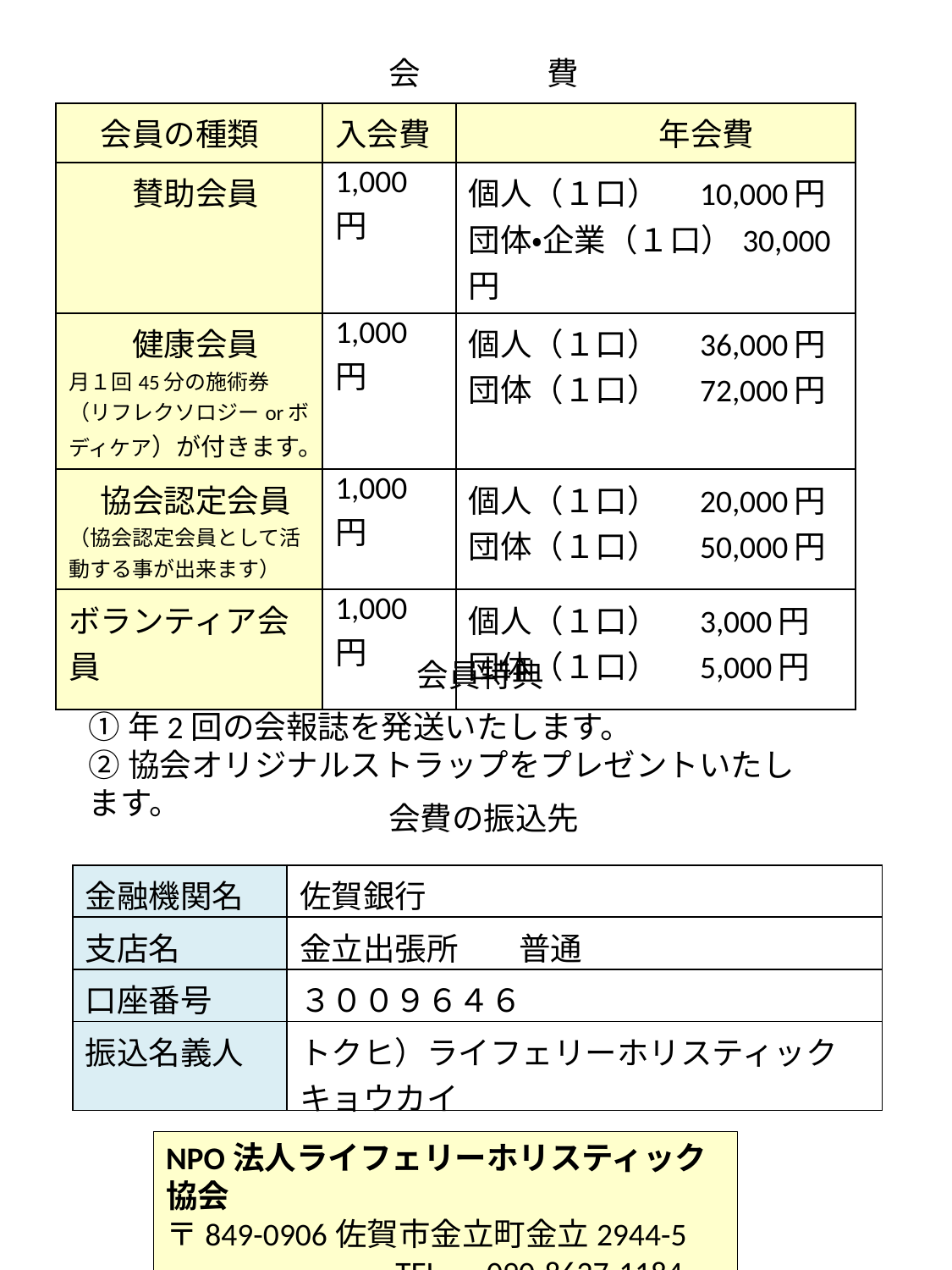

会　　　　費
| 会員の種類 | 入会費 | 年会費 |
| --- | --- | --- |
| 賛助会員 | 1,000円 | 個人（１口）　10,000円 団体・企業（１口）30,000円 |
| 健康会員 月１回45分の施術券（リフレクソロジーorボディケア）が付きます。 | 1,000円 | 個人（１口）　36,000円 団体（１口）　72,000円 |
| 協会認定会員 （協会認定会員として活動する事が出来ます） | 1,000円 | 個人（１口）　20,000円 団体（１口）　50,000円 |
| ボランティア会員 | 1,000円 | 個人（１口）　3,000円 団体（１口）　5,000円 |
会員特典
①年2回の会報誌を発送いたします。
②協会オリジナルストラップをプレゼントいたします。
会費の振込先
| 金融機関名 | 佐賀銀行 |
| --- | --- |
| 支店名 | 金立出張所 　普通 |
| 口座番号 | ３００９６４６ |
| 振込名義人 | トクヒ）ライフェリーホリスティックキョウカイ |
NPO法人ライフェリーホリスティック協会
〒849-0906佐賀市金立町金立2944-5
　　　　　　　TEL　090-8627-1184